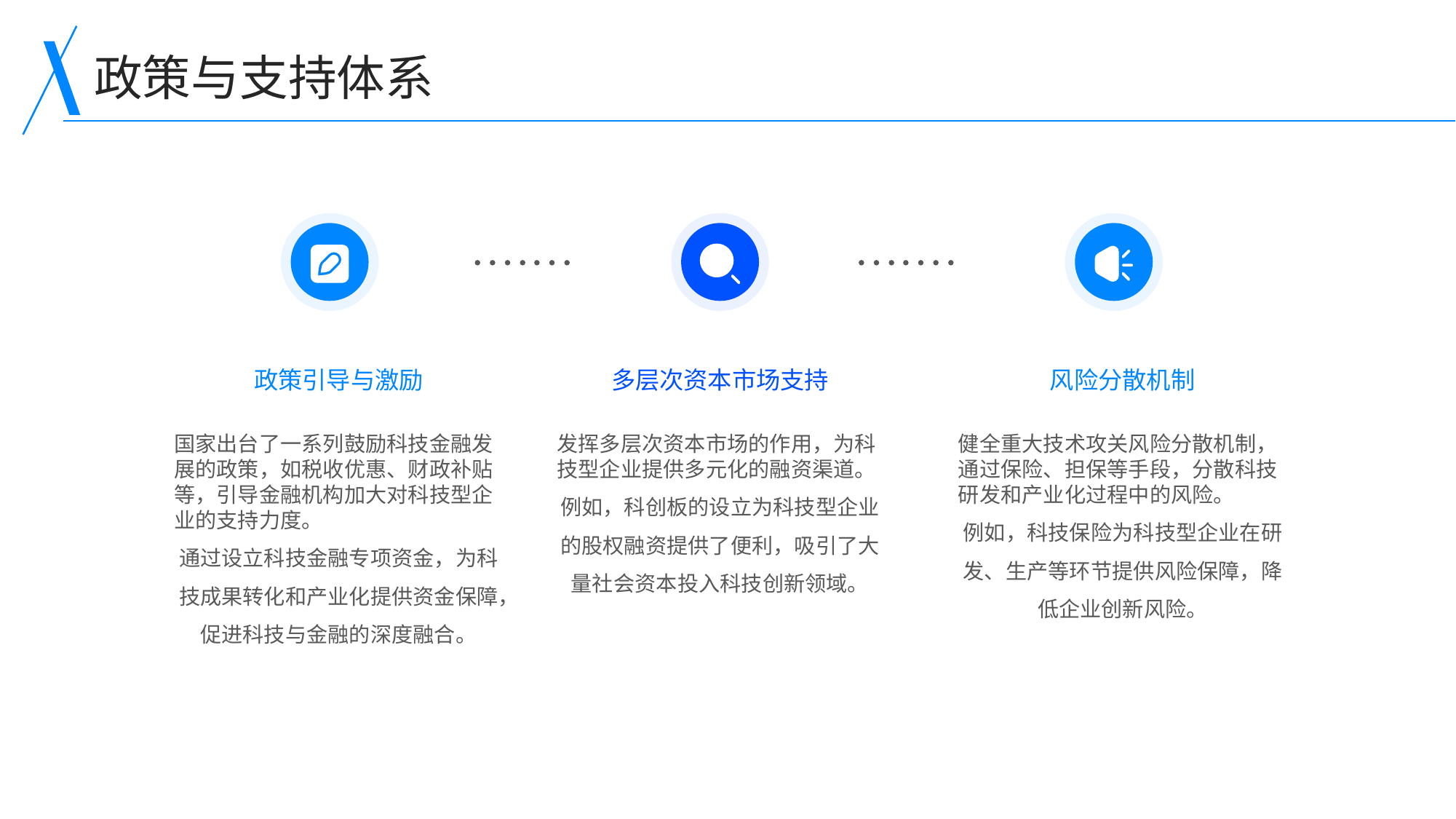

政策与支持体系

政策引导与激励
多层次资本市场支持
风险分散机制
健全重大技术攻关风险分散机制，通过保险、担保等手段，分散科技研发和产业化过程中的风险。
例如，科技保险为科技型企业在研发、生产等环节提供风险保障，降低企业创新风险。
国家出台了一系列鼓励科技金融发展的政策，如税收优惠、财政补贴等，引导金融机构加大对科技型企业的支持力度。
通过设立科技金融专项资金，为科技成果转化和产业化提供资金保障，促进科技与金融的深度融合。
发挥多层次资本市场的作用，为科技型企业提供多元化的融资渠道。
例如，科创板的设立为科技型企业的股权融资提供了便利，吸引了大量社会资本投入科技创新领域。